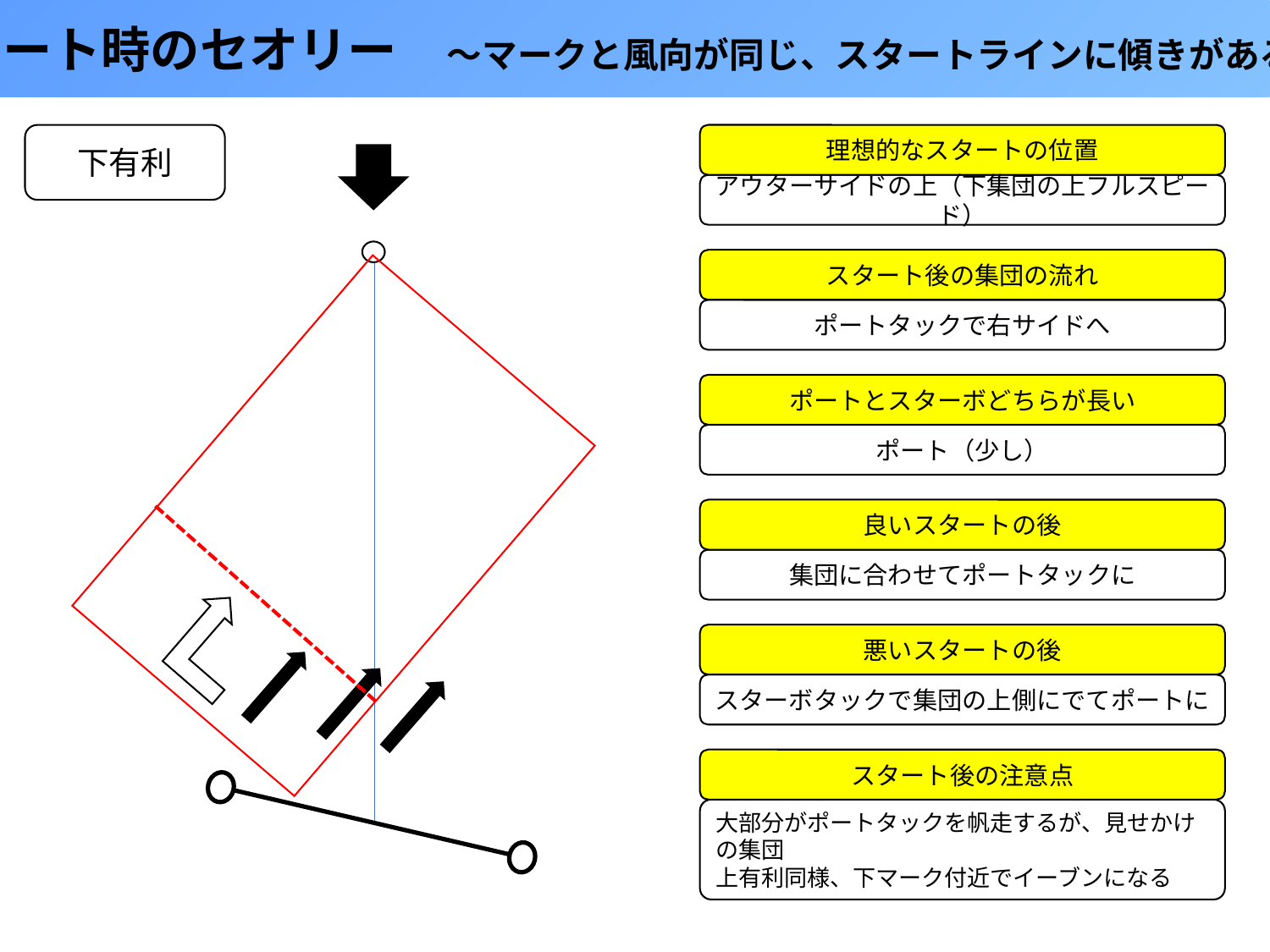

スタート時のセオリー　～マークと風向が同じ、スタートラインに傾きがある場合
下有利
理想的なスタートの位置

アウターサイドの上（下集団の上フルスピード）

スタート後の集団の流れ

ポートタックで右サイドへ
ポートとスターボどちらが長い

ポート（少し）
良いスタートの後

集団に合わせてポートタックに

悪いスタートの後

スターボタックで集団の上側にでてポートに
スタート後の注意点
大部分がポートタックを帆走するが、見せかけの集団
上有利同様、下マーク付近でイーブンになる